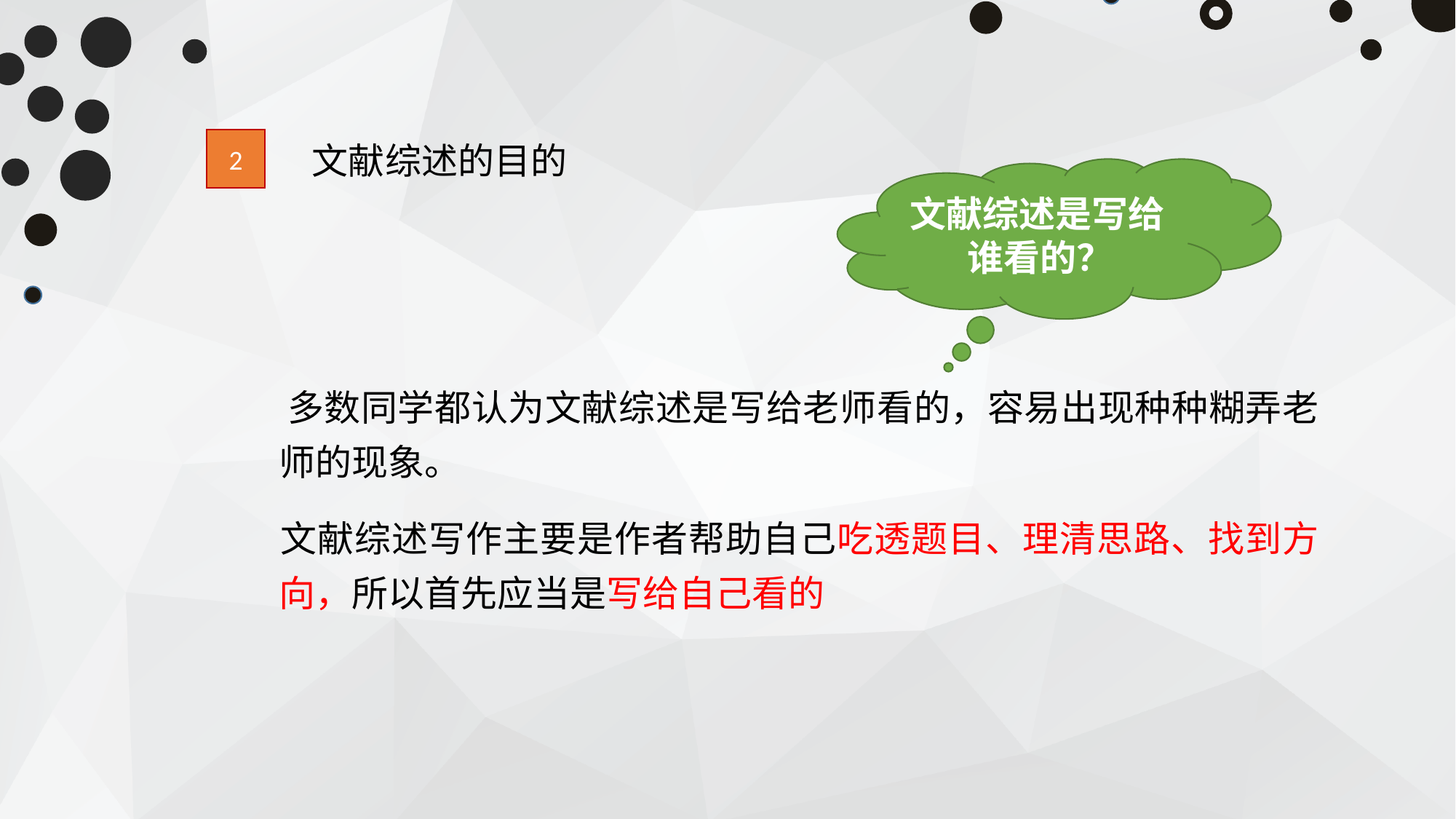

2
文献综述的目的

文献综述是写给
      谁看的？

       多数同学都认为文献综述是写给老师看的，容易出现种种糊弄老师的现象。
      文献综述写作主要是作者帮助自己吃透题目、理清思路、找到方向，所以首先应当是写给自己看的